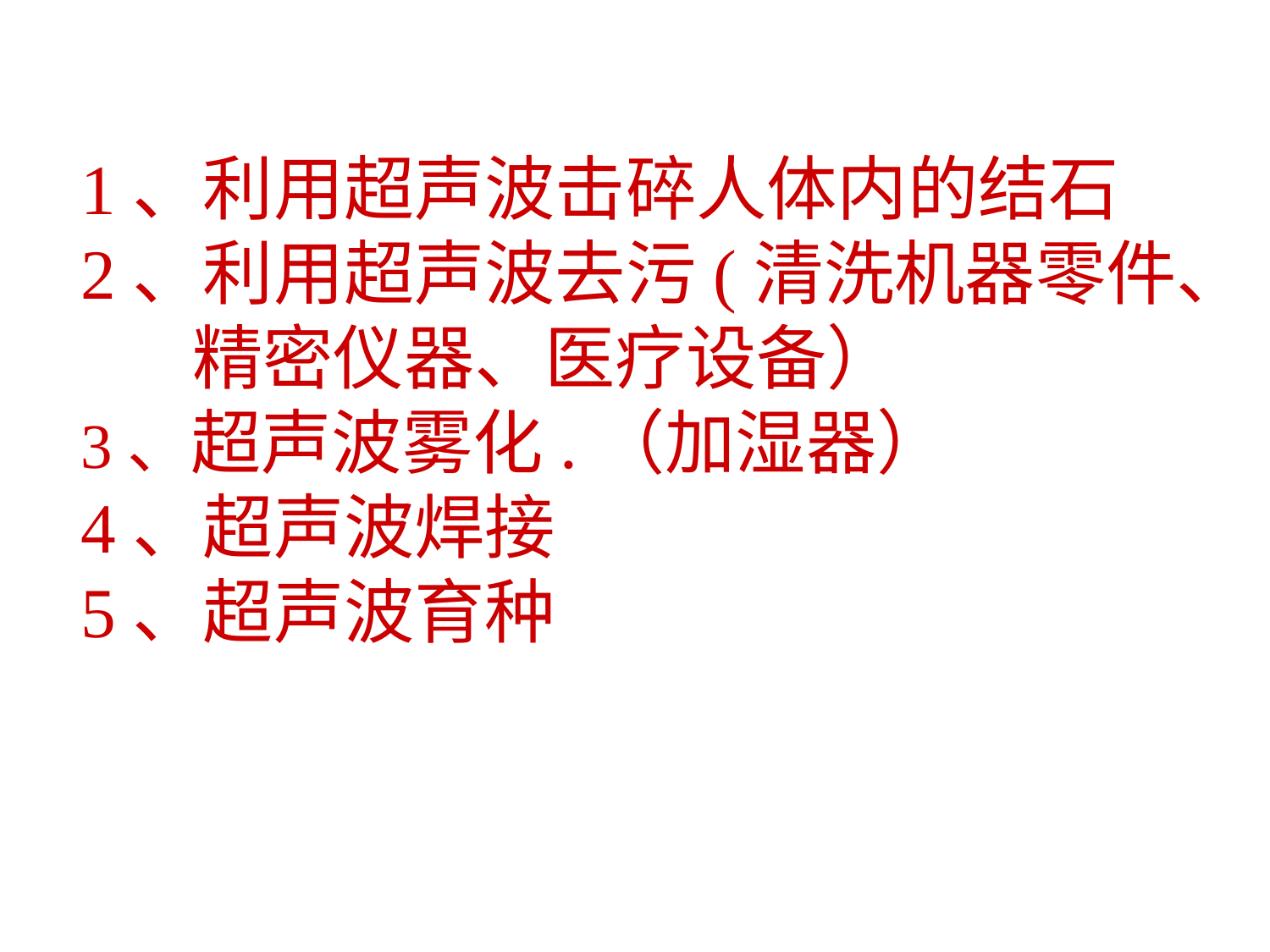

1、利用超声波击碎人体内的结石
2、利用超声波去污(清洗机器零件、
      精密仪器、医疗设备）
3、超声波雾化.（加湿器）
4、超声波焊接
5、超声波育种